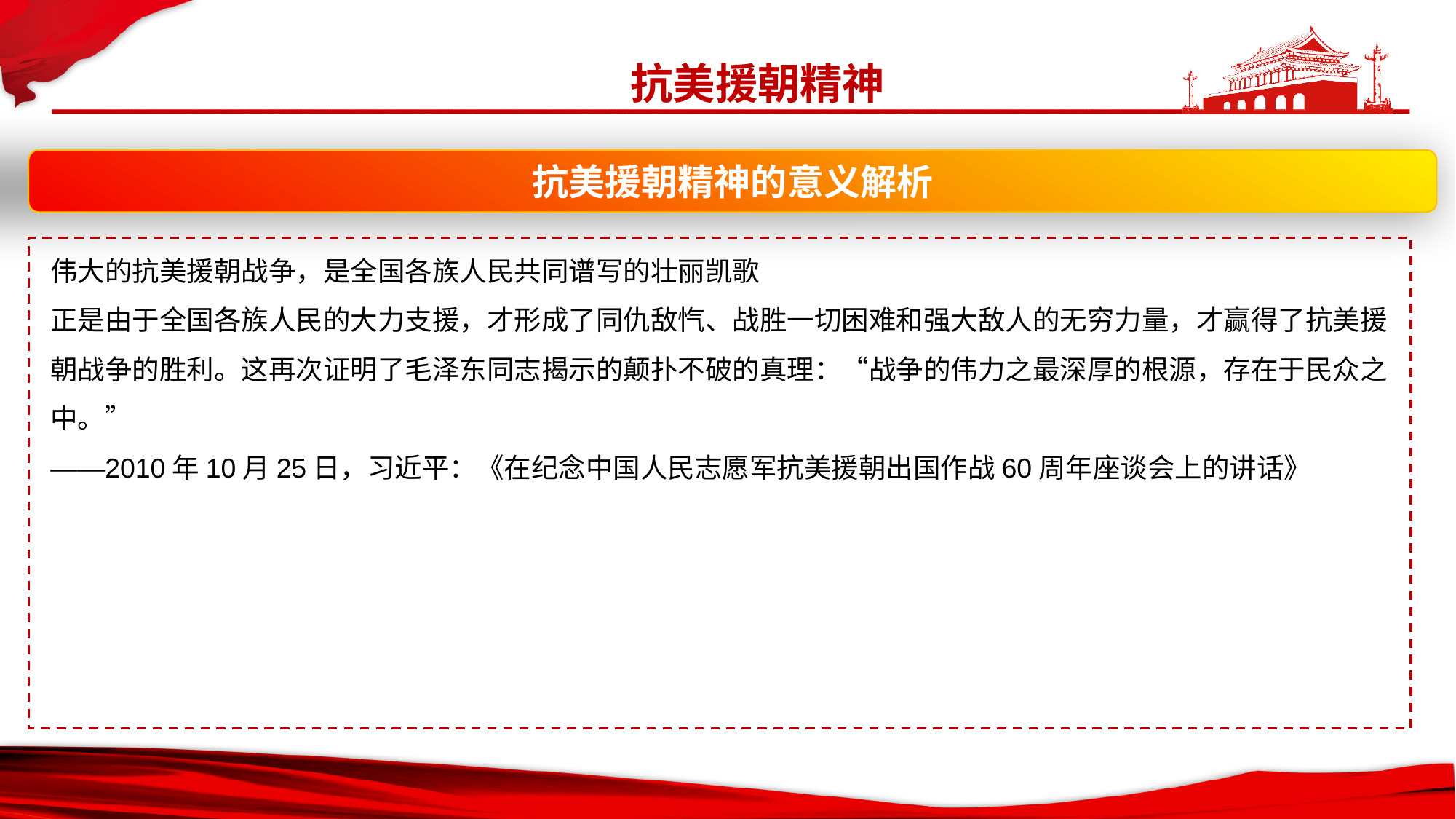

抗美援朝精神
抗美援朝精神的意义解析
伟大的抗美援朝战争，是全国各族人民共同谱写的壮丽凯歌
正是由于全国各族人民的大力支援，才形成了同仇敌忾、战胜一切困难和强大敌人的无穷力量，才赢得了抗美援朝战争的胜利。这再次证明了毛泽东同志揭示的颠扑不破的真理：“战争的伟力之最深厚的根源，存在于民众之中。”
——2010年10月25日，习近平：《在纪念中国人民志愿军抗美援朝出国作战60周年座谈会上的讲话》